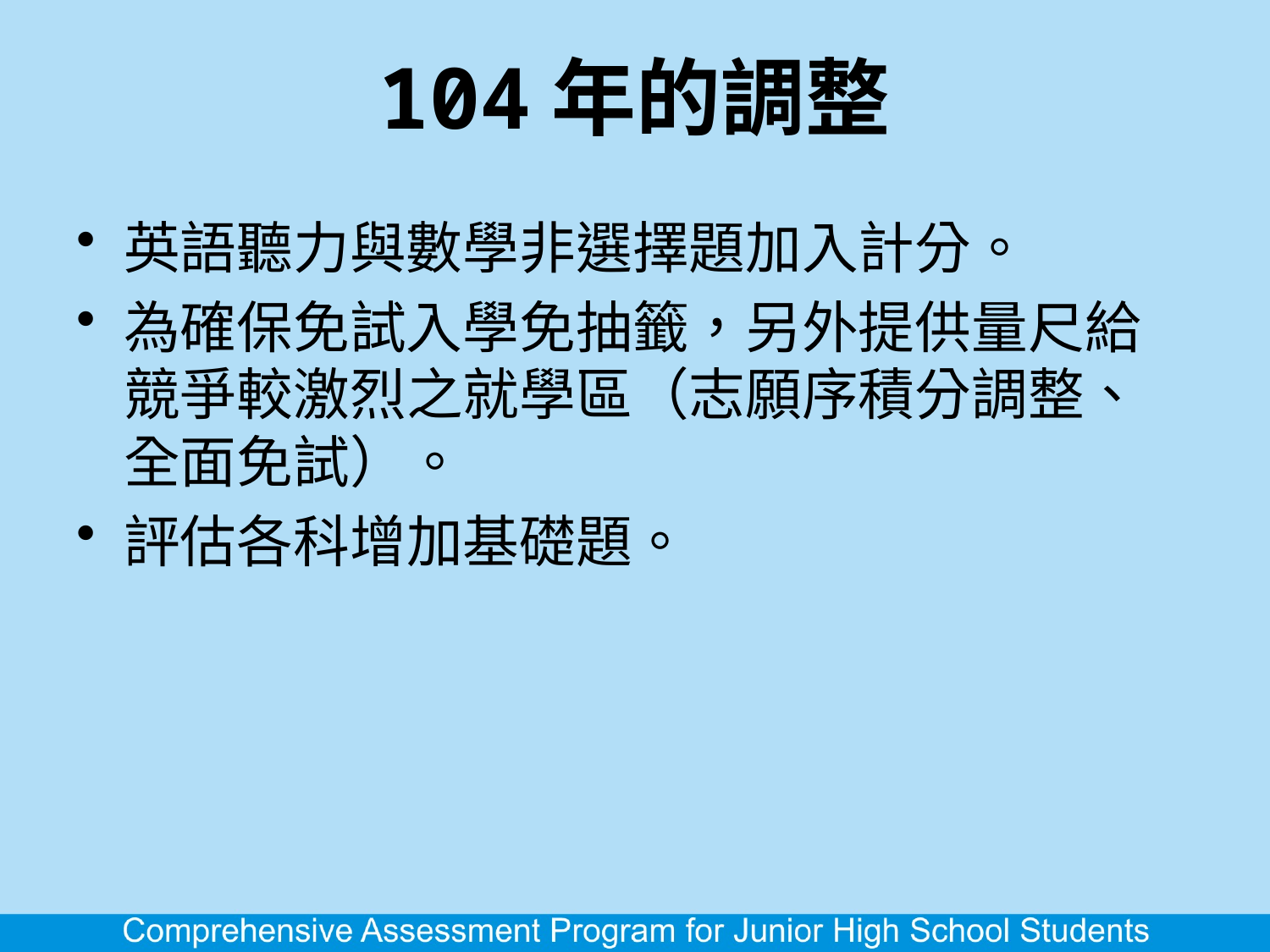

# 104年的調整
英語聽力與數學非選擇題加入計分。
為確保免試入學免抽籤，另外提供量尺給競爭較激烈之就學區（志願序積分調整、全面免試）。
評估各科增加基礎題。